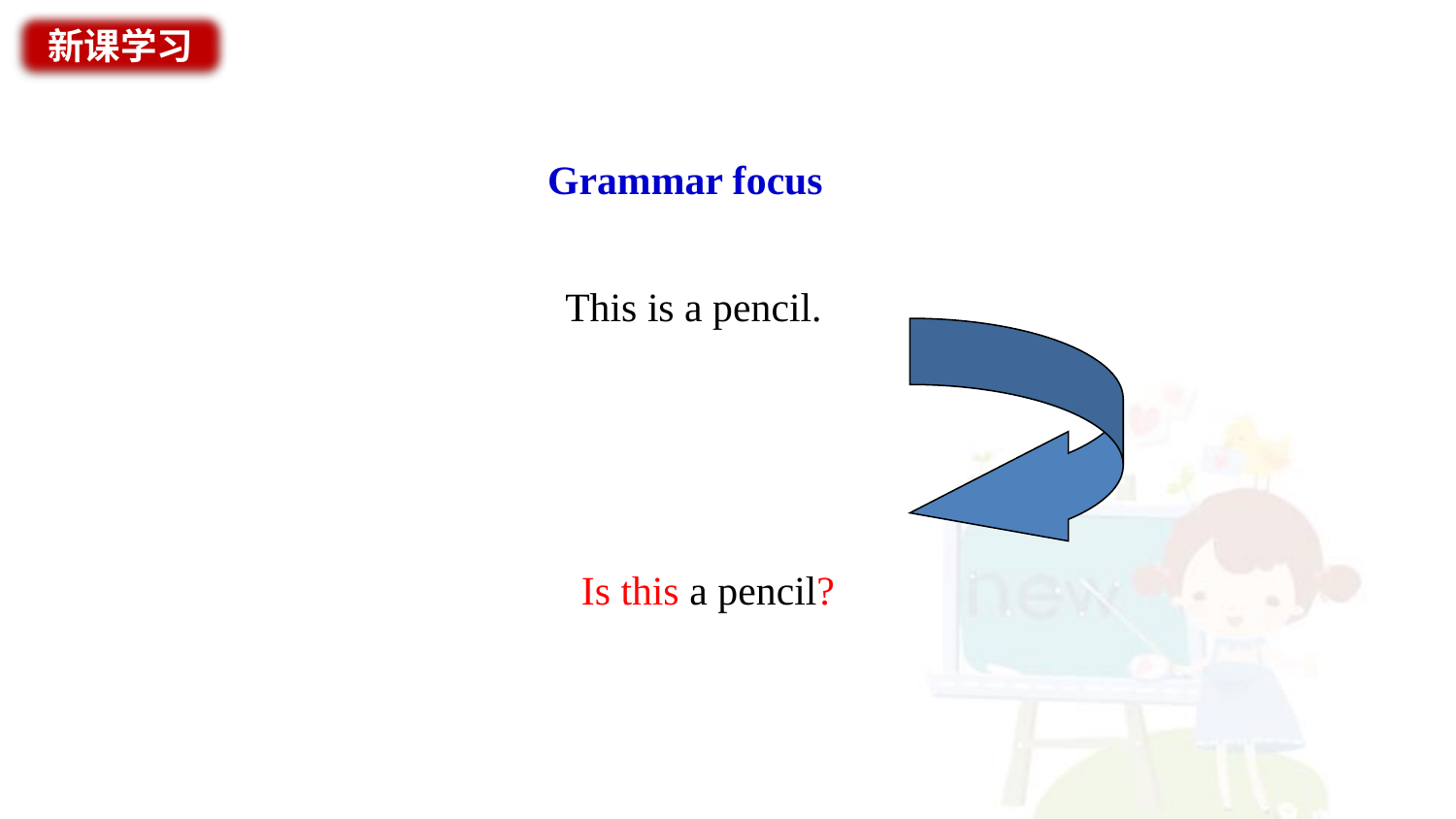

新课学习
Grammar focus
This is a pencil.

Is this a pencil?